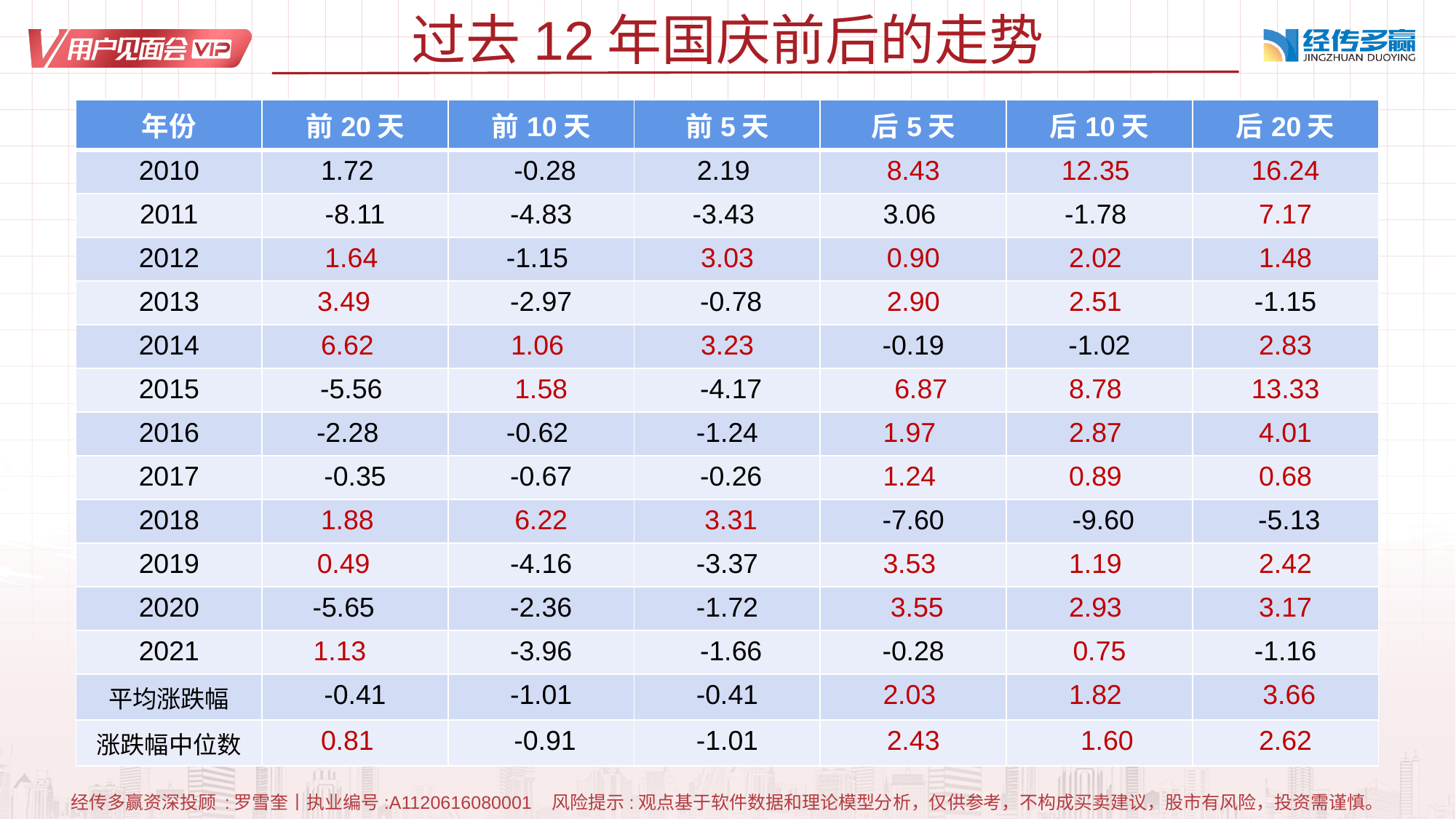

过去12年国庆前后的走势

| 年份 | 前20天 | 前10天 | 前5天 | 后5天 | 后10天 | 后20天 |
| --- | --- | --- | --- | --- | --- | --- |
| 2010 | 1.72 | -0.28 | 2.19 | 8.43 | 12.35 | 16.24 |
| 2011 | -8.11 | -4.83 | -3.43 | 3.06 | -1.78 | 7.17 |
| 2012 | 1.64 | -1.15 | 3.03 | 0.90 | 2.02 | 1.48 |
| 2013 | 3.49 | -2.97 | -0.78 | 2.90 | 2.51 | -1.15 |
| 2014 | 6.62 | 1.06 | 3.23 | -0.19 | -1.02 | 2.83 |
| 2015 | -5.56 | 1.58 | -4.17 | 6.87 | 8.78 | 13.33 |
| 2016 | -2.28 | -0.62 | -1.24 | 1.97 | 2.87 | 4.01 |
| 2017 | -0.35 | -0.67 | -0.26 | 1.24 | 0.89 | 0.68 |
| 2018 | 1.88 | 6.22 | 3.31 | -7.60 | -9.60 | -5.13 |
| 2019 | 0.49 | -4.16 | -3.37 | 3.53 | 1.19 | 2.42 |
| 2020 | -5.65 | -2.36 | -1.72 | 3.55 | 2.93 | 3.17 |
| 2021 | 1.13 | -3.96 | -1.66 | -0.28 | 0.75 | -1.16 |
| 平均涨跌幅 | -0.41 | -1.01 | -0.41 | 2.03 | 1.82 | 3.66 |
| 涨跌幅中位数 | 0.81 | -0.91 | -1.01 | 2.43 | 1.60 | 2.62 |